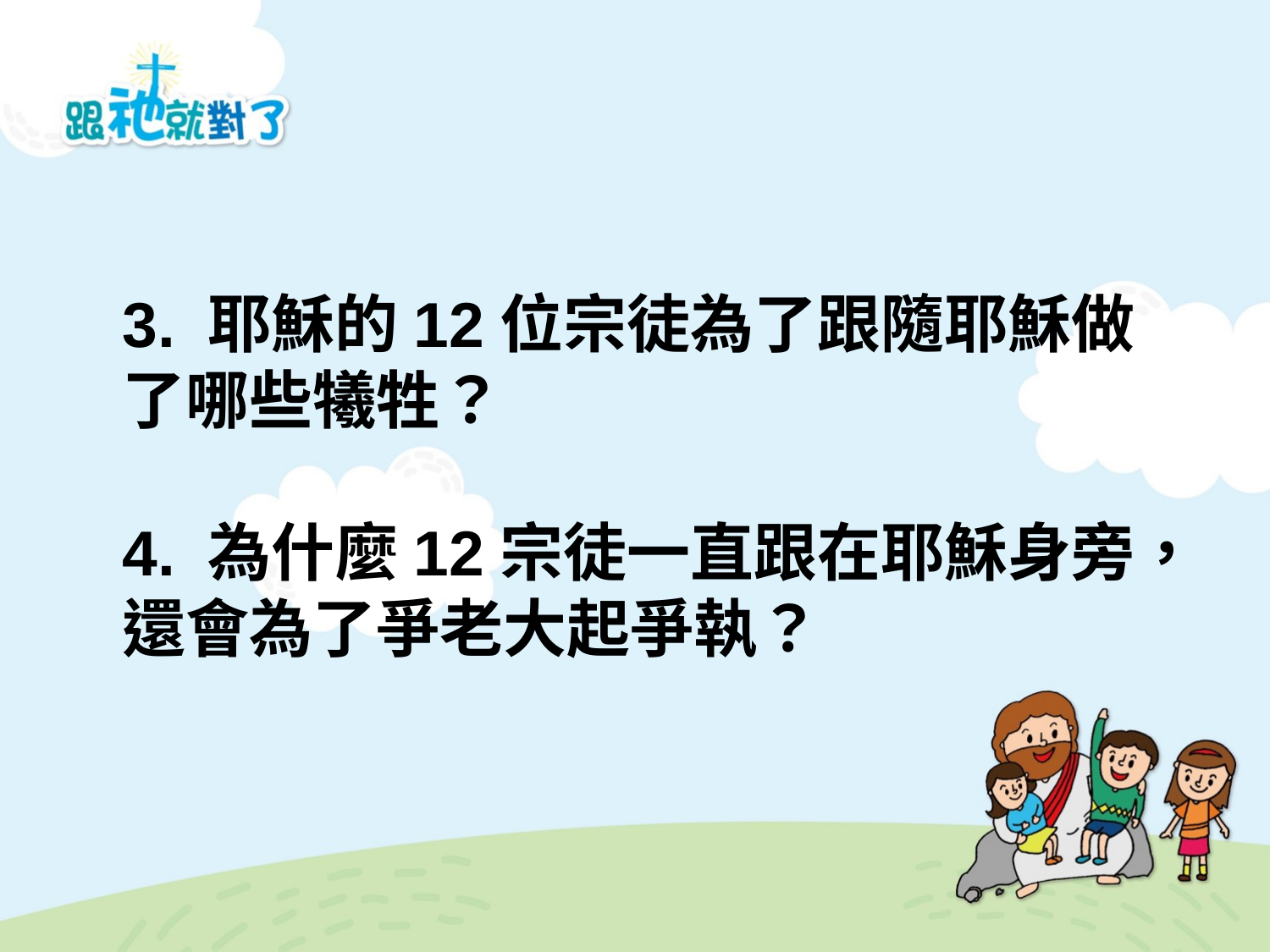

3. 耶穌的12位宗徒為了跟隨耶穌做了哪些犧牲？

4. 為什麼12宗徒一直跟在耶穌身旁，還會為了爭老大起爭執？